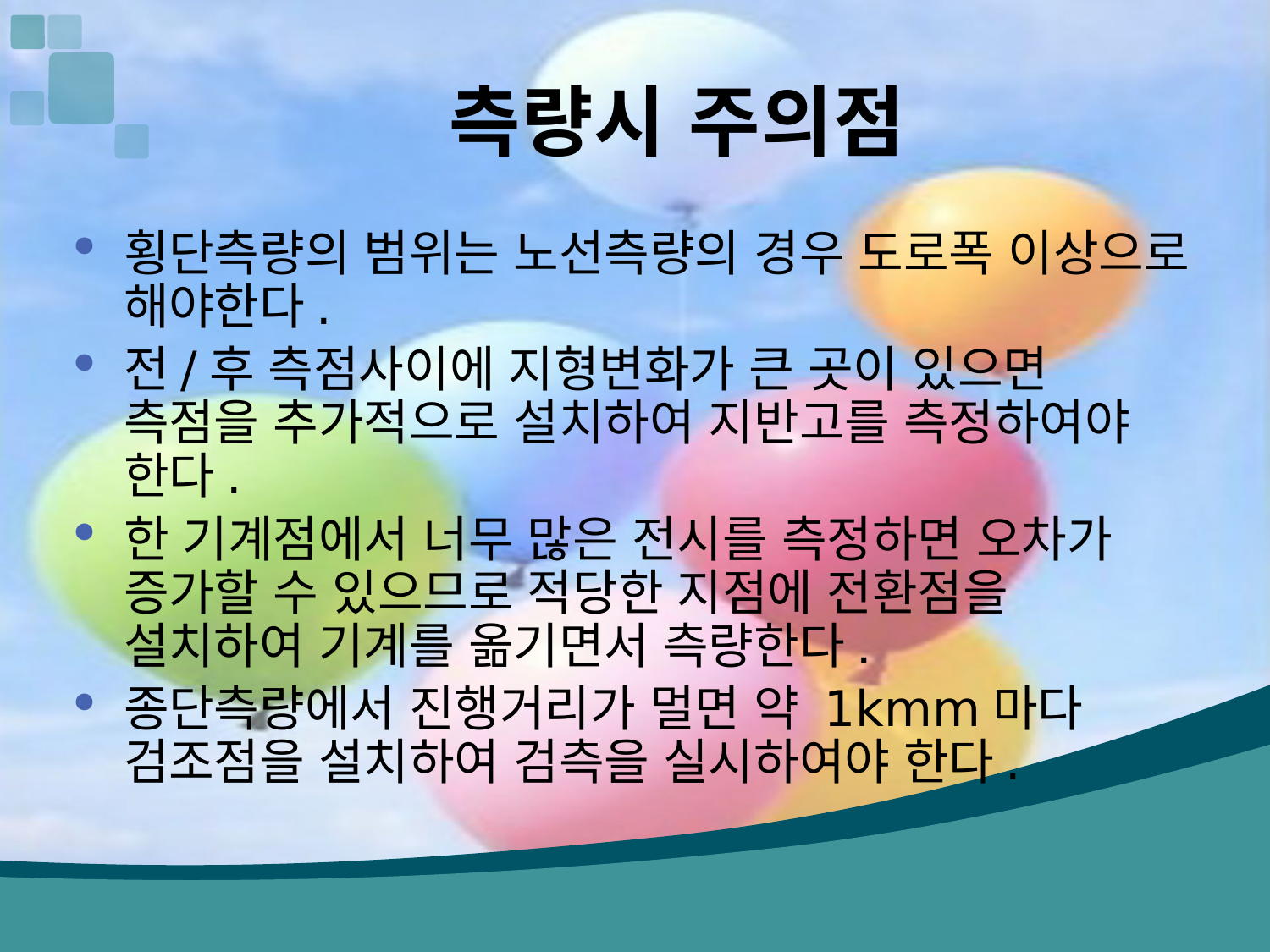

# 측량시 주의점
횡단측량의 범위는 노선측량의 경우 도로폭 이상으로 해야한다.
전/후 측점사이에 지형변화가 큰 곳이 있으면 측점을 추가적으로 설치하여 지반고를 측정하여야 한다.
한 기계점에서 너무 많은 전시를 측정하면 오차가 증가할 수 있으므로 적당한 지점에 전환점을 설치하여 기계를 옮기면서 측량한다.
종단측량에서 진행거리가 멀면 약 1kmm마다 검조점을 설치하여 검측을 실시하여야 한다.